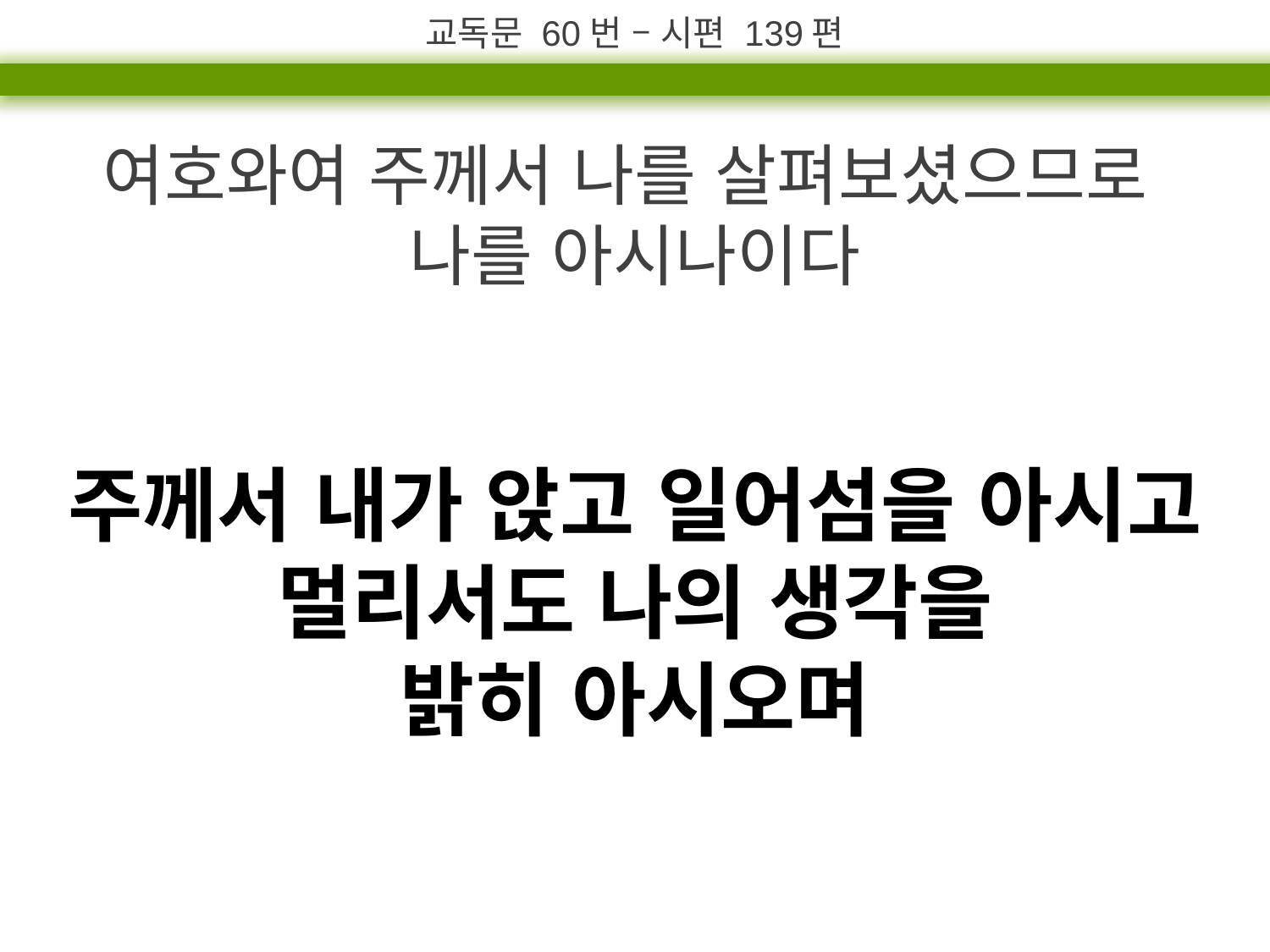

교독문 60번 – 시편 139편

여호와여 주께서 나를 살펴보셨으므로
나를 아시나이다
주께서 내가 앉고 일어섬을 아시고
멀리서도 나의 생각을
밝히 아시오며